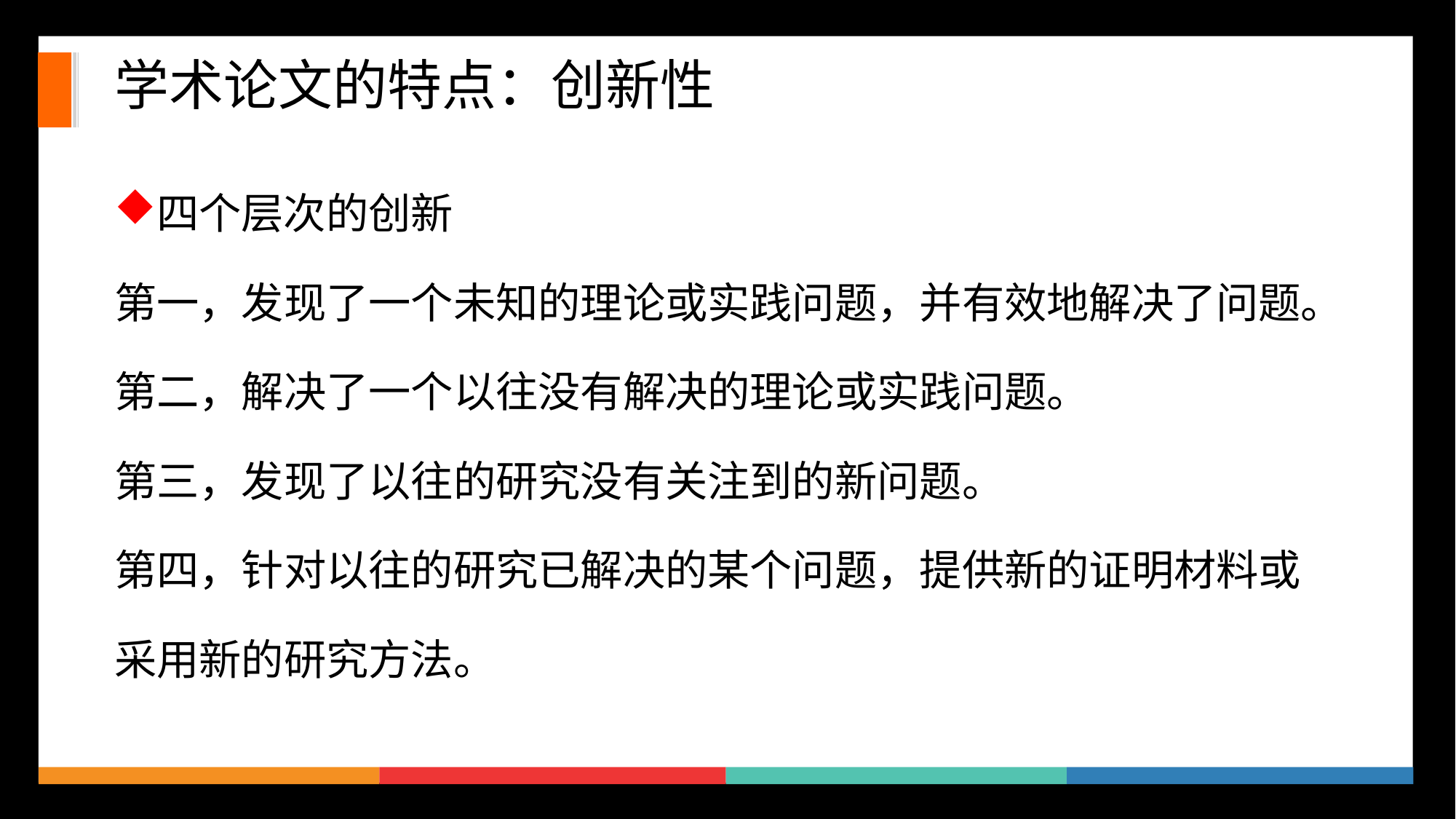

学术论文的特点：创新性
四个层次的创新
第一，发现了一个未知的理论或实践问题，并有效地解决了问题。
第二，解决了一个以往没有解决的理论或实践问题。
第三，发现了以往的研究没有关注到的新问题。
第四，针对以往的研究已解决的某个问题，提供新的证明材料或采用新的研究方法。